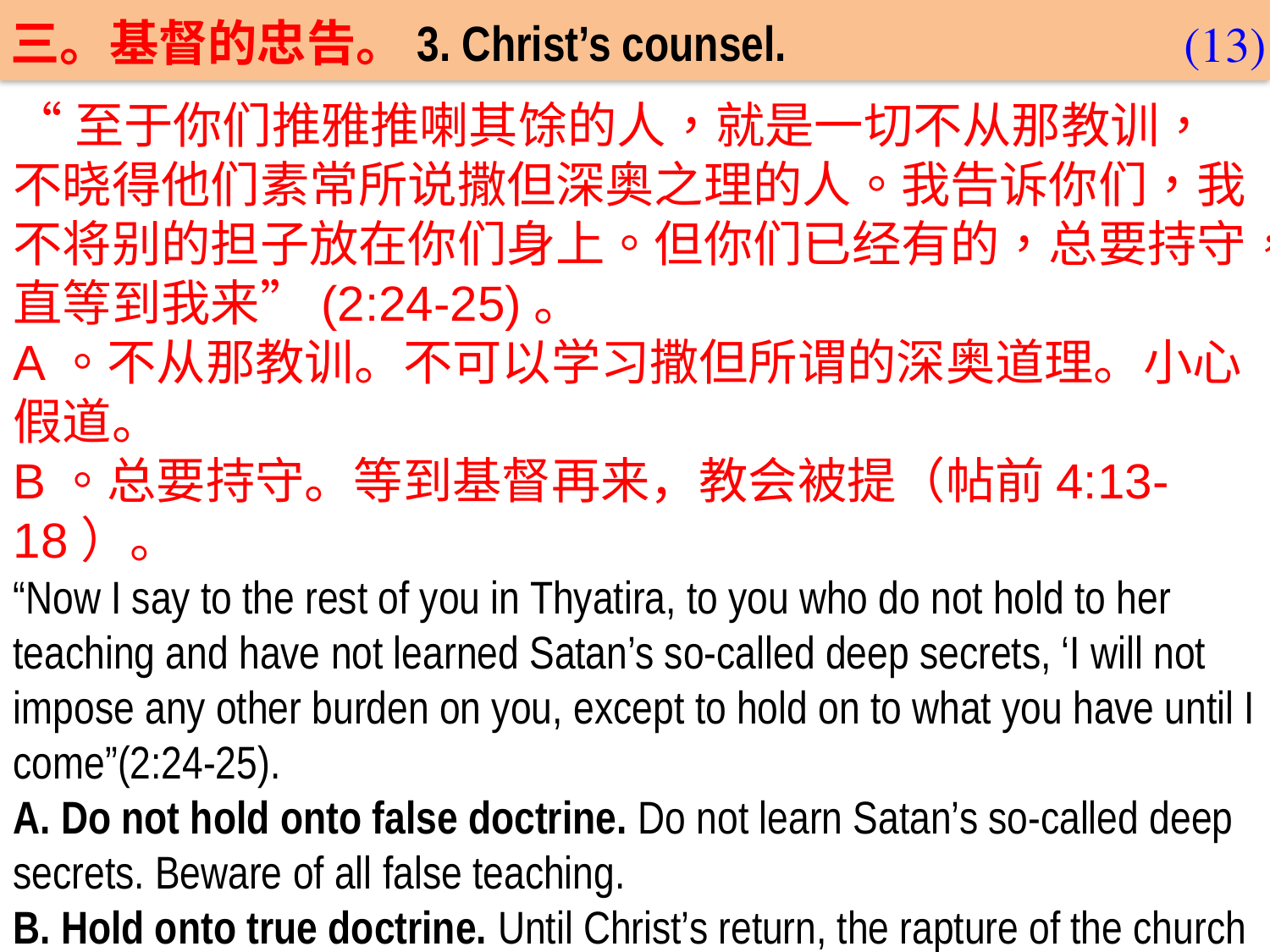

三。基督的忠告。3. Christ’s counsel.
(13)
“至于你们推雅推喇其馀的人，就是一切不从那教训，不晓得他们素常所说撒但深奥之理的人。我告诉你们，我不将别的担子放在你们身上。但你们已经有的，总要持守，直等到我来”(2:24-25)。
A。不从那教训。不可以学习撒但所谓的深奥道理。小心假道。
B。总要持守。等到基督再来，教会被提（帖前4:13-18）。
“Now I say to the rest of you in Thyatira, to you who do not hold to her teaching and have not learned Satan’s so-called deep secrets, ‘I will not impose any other burden on you, except to hold on to what you have until I come”(2:24-25).
A. Do not hold onto false doctrine. Do not learn Satan’s so-called deep secrets. Beware of all false teaching.
B. Hold onto true doctrine. Until Christ’s return, the rapture of the church (1Thes.4:13-18).